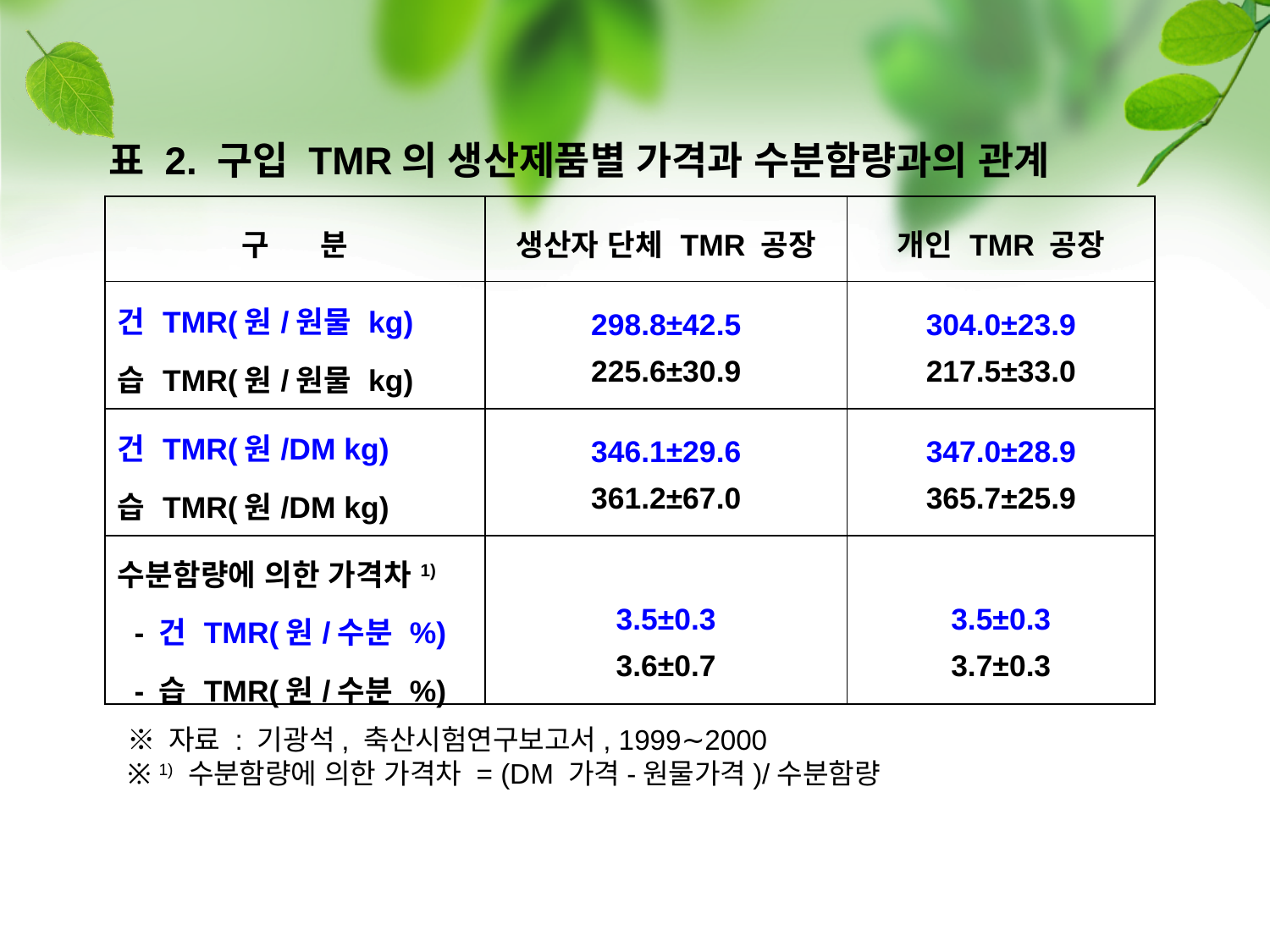

표 2. 구입 TMR의 생산제품별 가격과 수분함량과의 관계

| 구 분 | 생산자 단체 TMR 공장 | 개인 TMR 공장 |
| --- | --- | --- |
| 건 TMR(원/원물 kg) 습 TMR(원/원물 kg) | 298.8±42.5 225.6±30.9 | 304.0±23.9 217.5±33.0 |
| 건 TMR(원/DM kg) 습 TMR(원/DM kg) | 346.1±29.6 361.2±67.0 | 347.0±28.9 365.7±25.9 |
| 수분함량에 의한 가격차1) - 건 TMR(원/수분 %) - 습 TMR(원/수분 %) | 3.5±0.3 3.6±0.7 | 3.5±0.3 3.7±0.3 |
※ 자료 : 기광석, 축산시험연구보고서, 1999∼2000
※ 1) 수분함량에 의한 가격차 = (DM 가격-원물가격)/수분함량